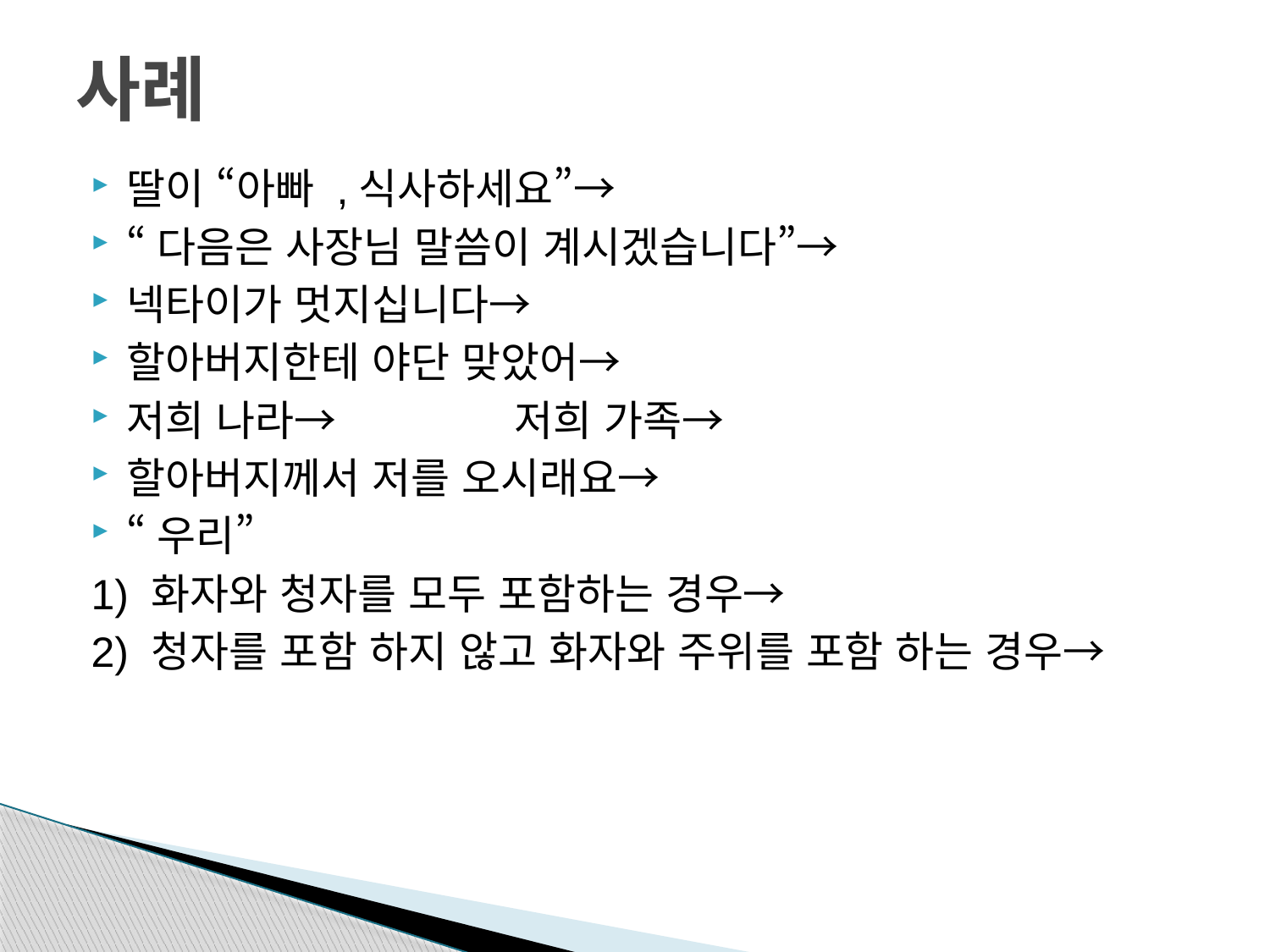

# 사례
딸이 “아빠 ,식사하세요”→
“다음은 사장님 말씀이 계시겠습니다”→
넥타이가 멋지십니다→
할아버지한테 야단 맞았어→
저희 나라→               저희 가족→
할아버지께서 저를 오시래요→
“우리”
1) 화자와 청자를 모두 포함하는 경우→
2) 청자를 포함 하지 않고 화자와 주위를 포함 하는 경우→